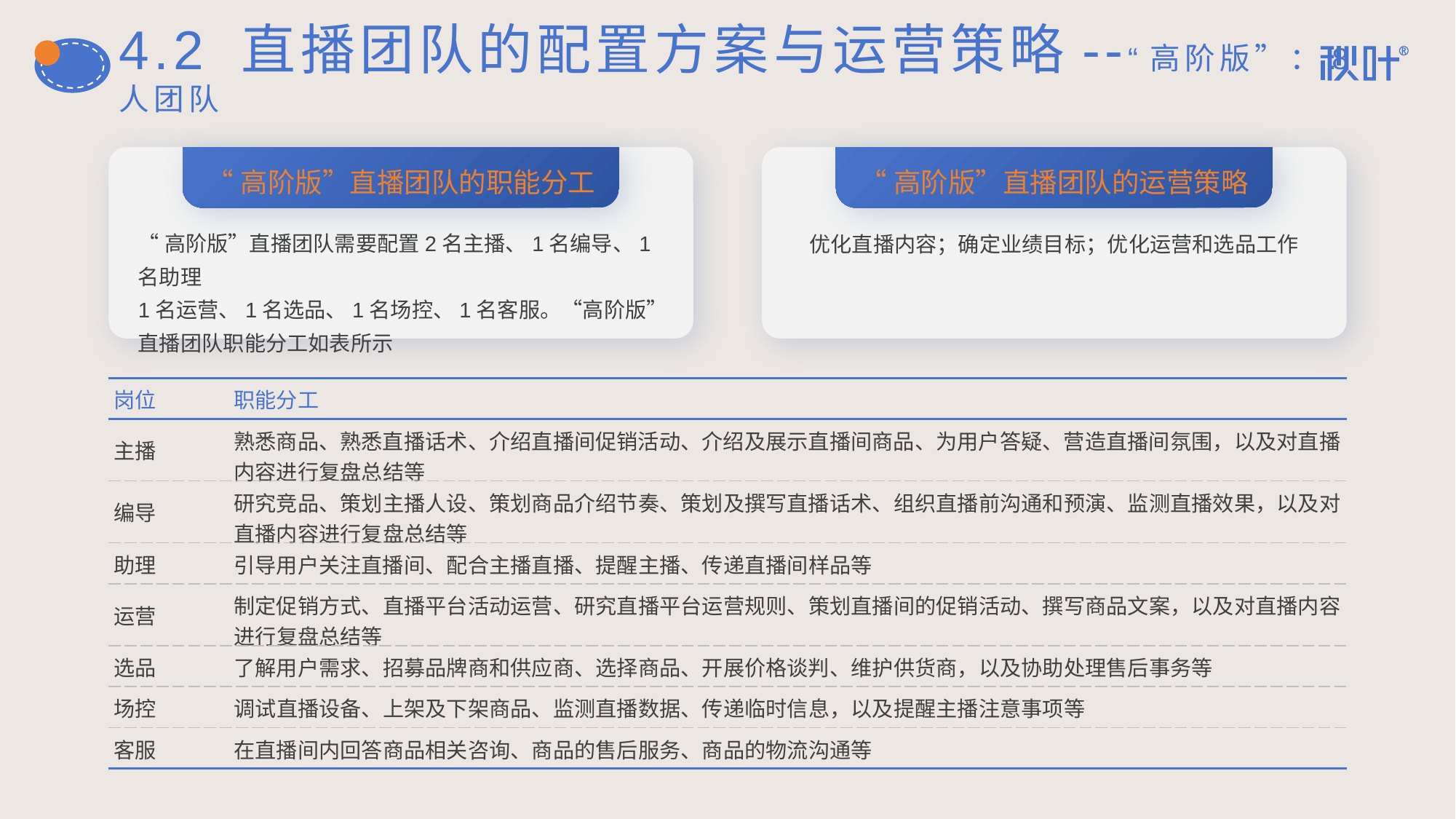

# 4.2 直播团队的配置方案与运营策略--“高阶版”：8人团队

“高阶版”直播团队的职能分工
“高阶版”直播团队需要配置2名主播、1名编导、1名助理
1名运营、1名选品、1名场控、1名客服。“高阶版”直播团队职能分工如表所示

“高阶版”直播团队的运营策略
优化直播内容；确定业绩目标；优化运营和选品工作
| 岗位 | 职能分工 |
| --- | --- |
| 主播 | 熟悉商品、熟悉直播话术、介绍直播间促销活动、介绍及展示直播间商品、为用户答疑、营造直播间氛围，以及对直播内容进行复盘总结等 |
| 编导 | 研究竞品、策划主播人设、策划商品介绍节奏、策划及撰写直播话术、组织直播前沟通和预演、监测直播效果，以及对直播内容进行复盘总结等 |
| 助理 | 引导用户关注直播间、配合主播直播、提醒主播、传递直播间样品等 |
| 运营 | 制定促销方式、直播平台活动运营、研究直播平台运营规则、策划直播间的促销活动、撰写商品文案，以及对直播内容进行复盘总结等 |
| 选品 | 了解用户需求、招募品牌商和供应商、选择商品、开展价格谈判、维护供货商，以及协助处理售后事务等 |
| 场控 | 调试直播设备、上架及下架商品、监测直播数据、传递临时信息，以及提醒主播注意事项等 |
| 客服 | 在直播间内回答商品相关咨询、商品的售后服务、商品的物流沟通等 |